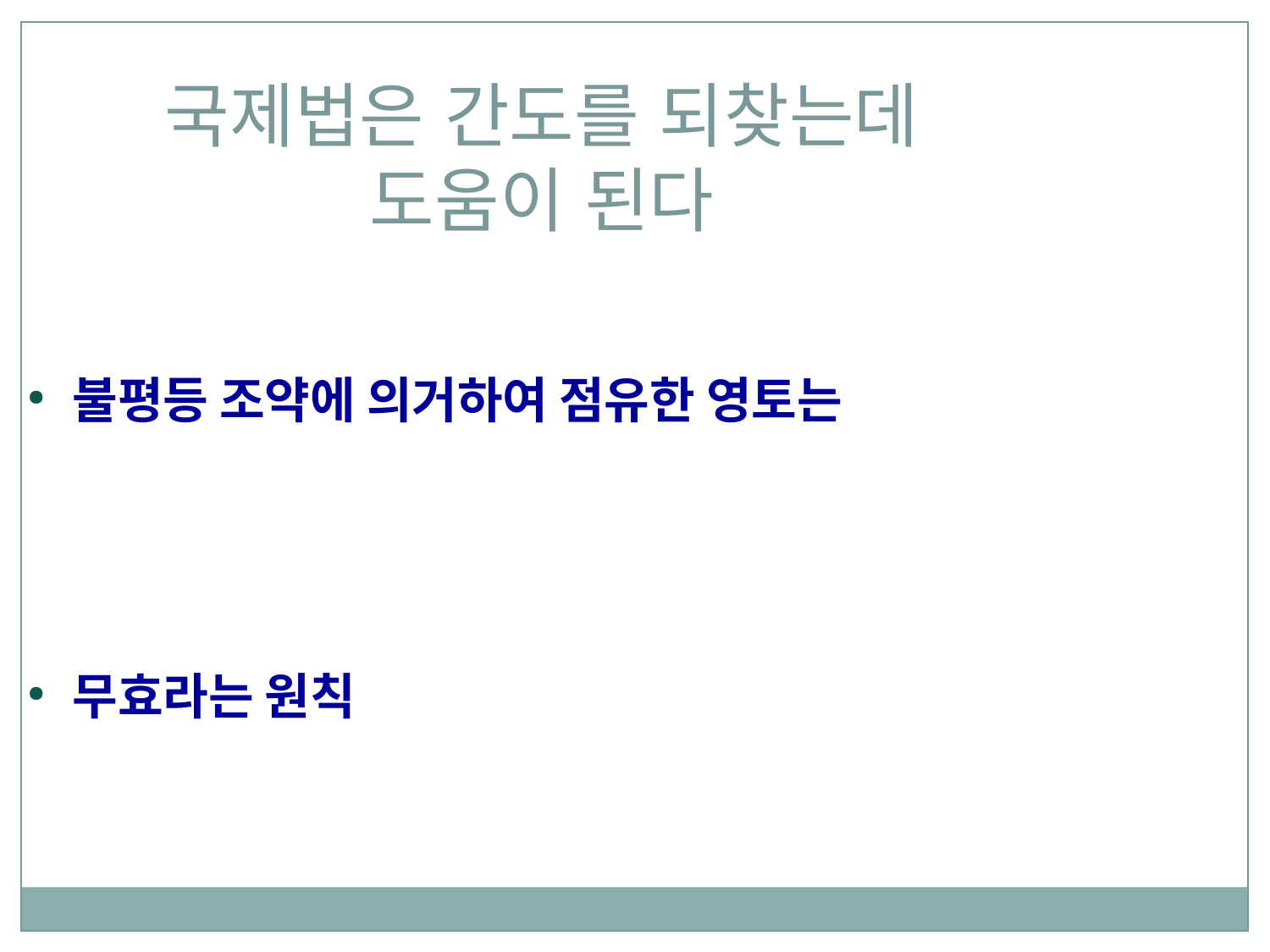

국제법은 간도를 되찾는데
도움이 된다
불평등 조약에 의거하여 점유한 영토는

무효라는 원칙